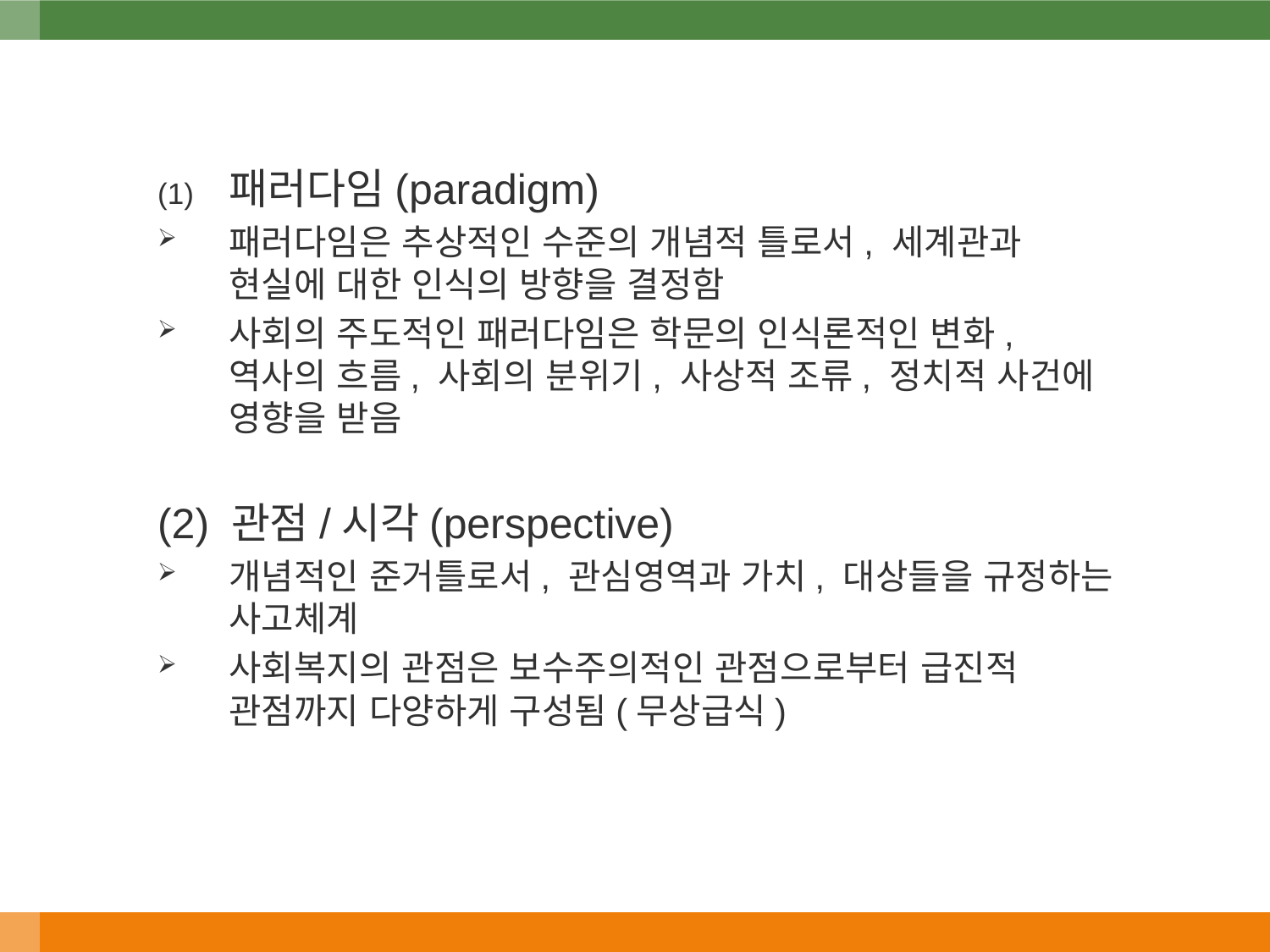

패러다임(paradigm)
패러다임은 추상적인 수준의 개념적 틀로서, 세계관과 현실에 대한 인식의 방향을 결정함
사회의 주도적인 패러다임은 학문의 인식론적인 변화, 역사의 흐름, 사회의 분위기, 사상적 조류, 정치적 사건에 영향을 받음

(2) 관점/시각(perspective)
개념적인 준거틀로서, 관심영역과 가치, 대상들을 규정하는 사고체계
사회복지의 관점은 보수주의적인 관점으로부터 급진적 관점까지 다양하게 구성됨(무상급식)